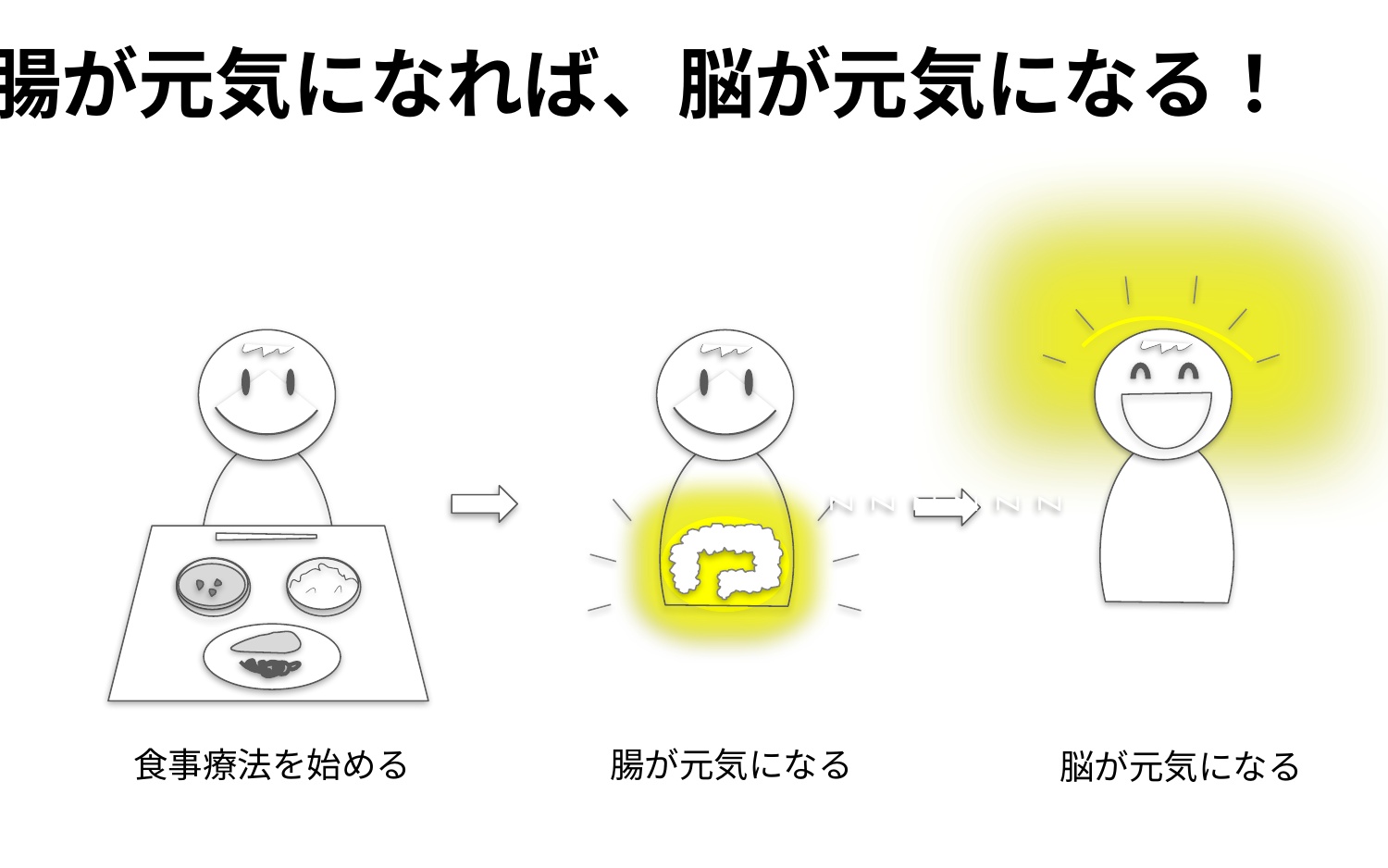

腸が元気になれば、脳が元気になる！

ZZZZZZ
食事療法を始める
腸が元気になる
脳が元気になる